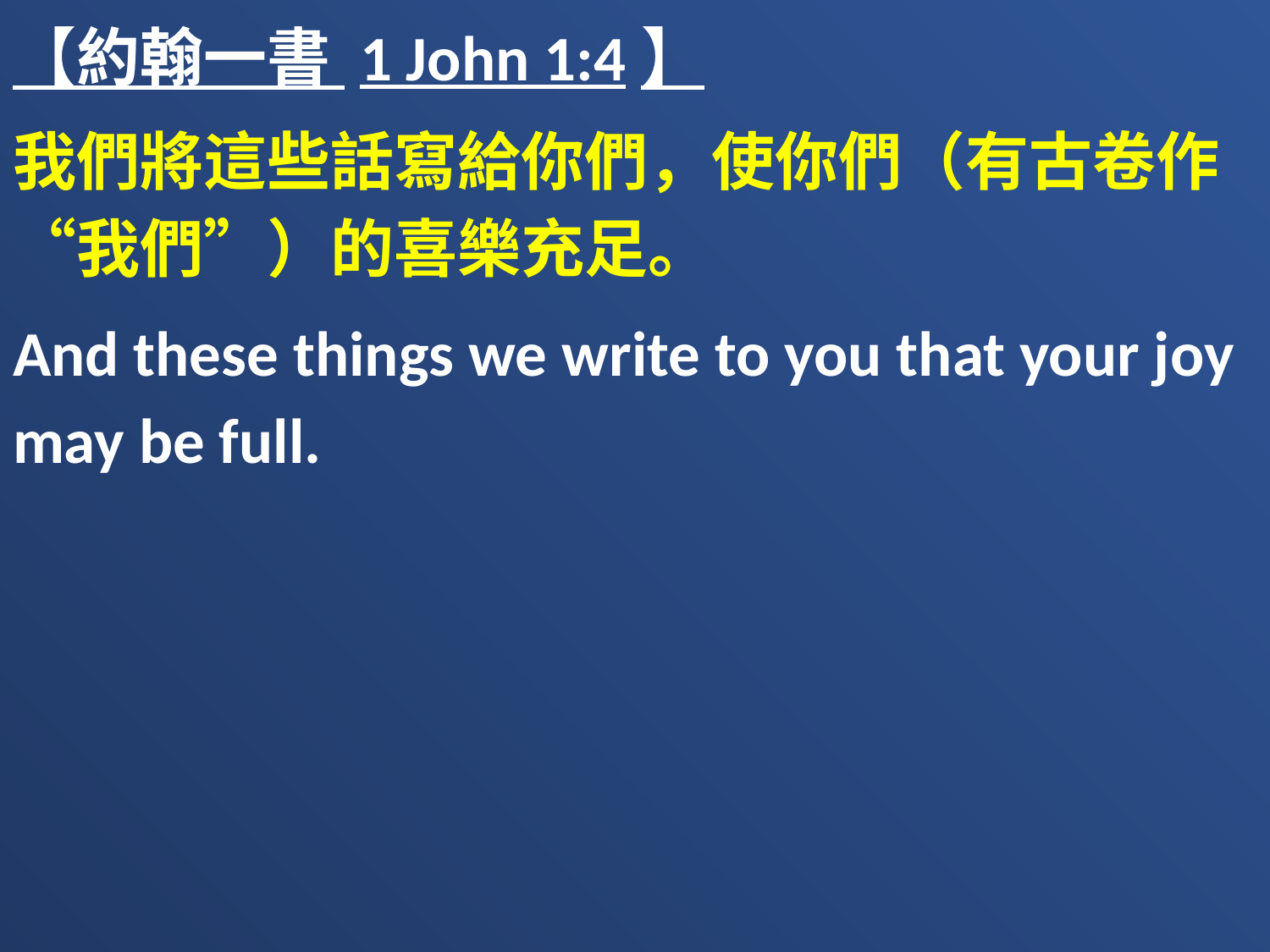

【約翰一書 1 John 1:4】
我們將這些話寫給你們，使你們（有古卷作“我們”）的喜樂充足。
And these things we write to you that your joy may be full.